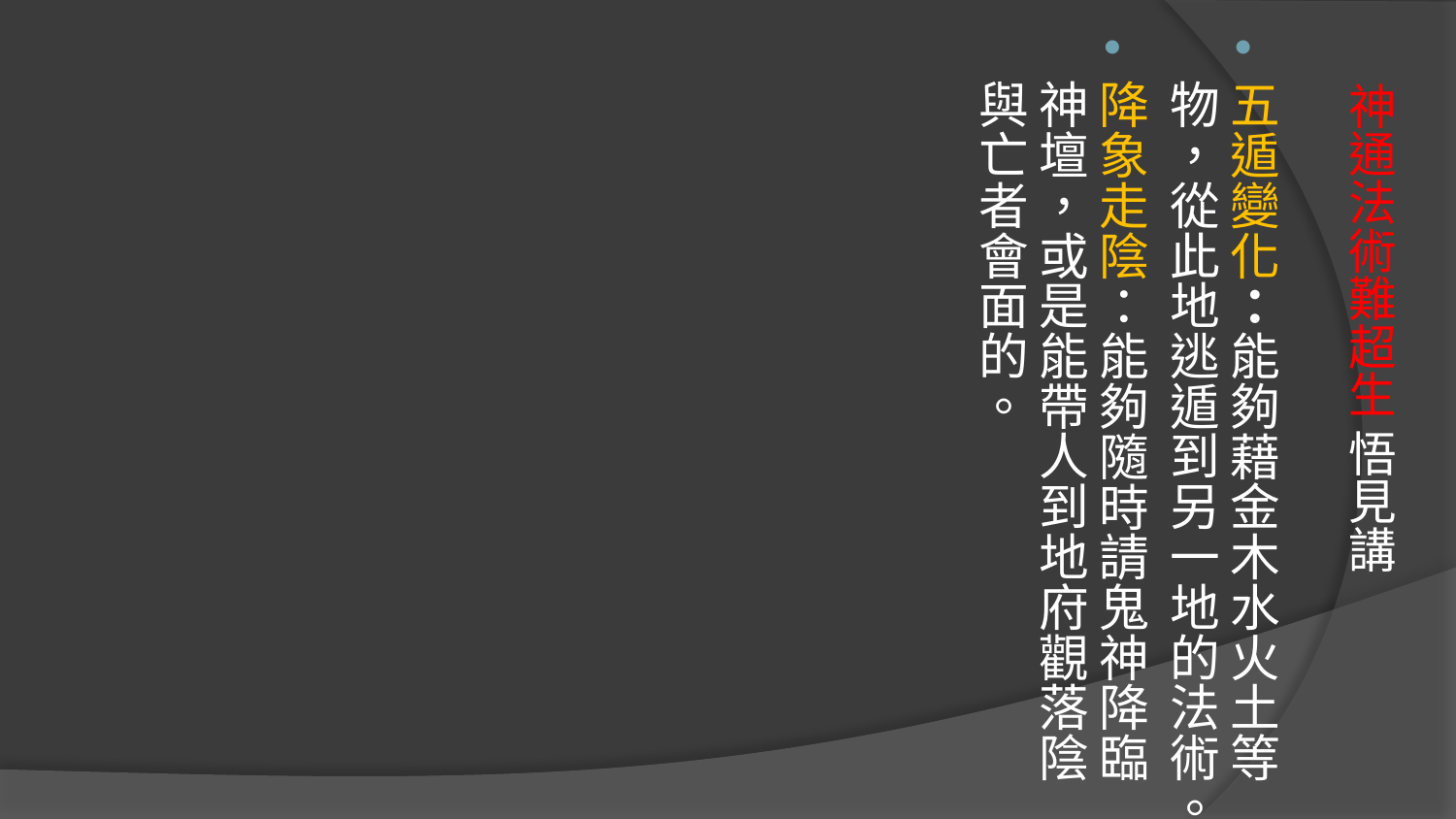

五遁變化：能夠藉金木水火土等物，從此地逃遁到另一地的法術。
降象走陰：能夠隨時請鬼神降臨神壇，或是能帶人到地府觀落陰與亡者會面的。

# 神通法術難超生 悟見講